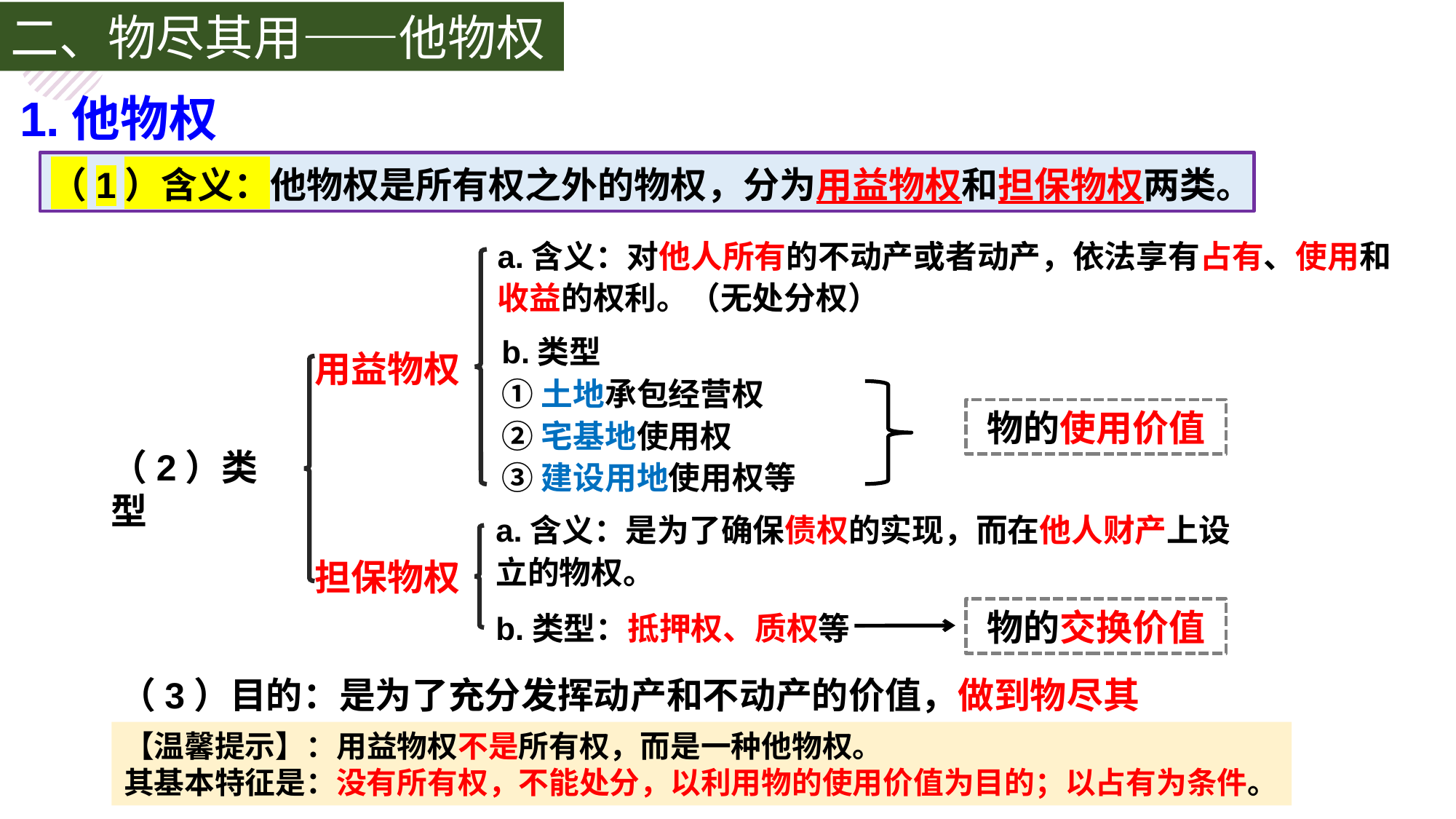

二、物尽其用——他物权
1.他物权
（1）含义：他物权是所有权之外的物权，分为用益物权和担保物权两类。
a.含义：对他人所有的不动产或者动产，依法享有占有、使用和收益的权利。（无处分权）

用益物权
b.类型
①土地承包经营权
②宅基地使用权
③建设用地使用权等

物的使用价值
（2）类型
a.含义：是为了确保债权的实现，而在他人财产上设立的物权。

担保物权
b.类型：抵押权、质权等
物的交换价值
（3）目的：是为了充分发挥动产和不动产的价值，做到物尽其用。
【温馨提示】：用益物权不是所有权，而是一种他物权。
其基本特征是：没有所有权，不能处分，以利用物的使用价值为目的；以占有为条件。